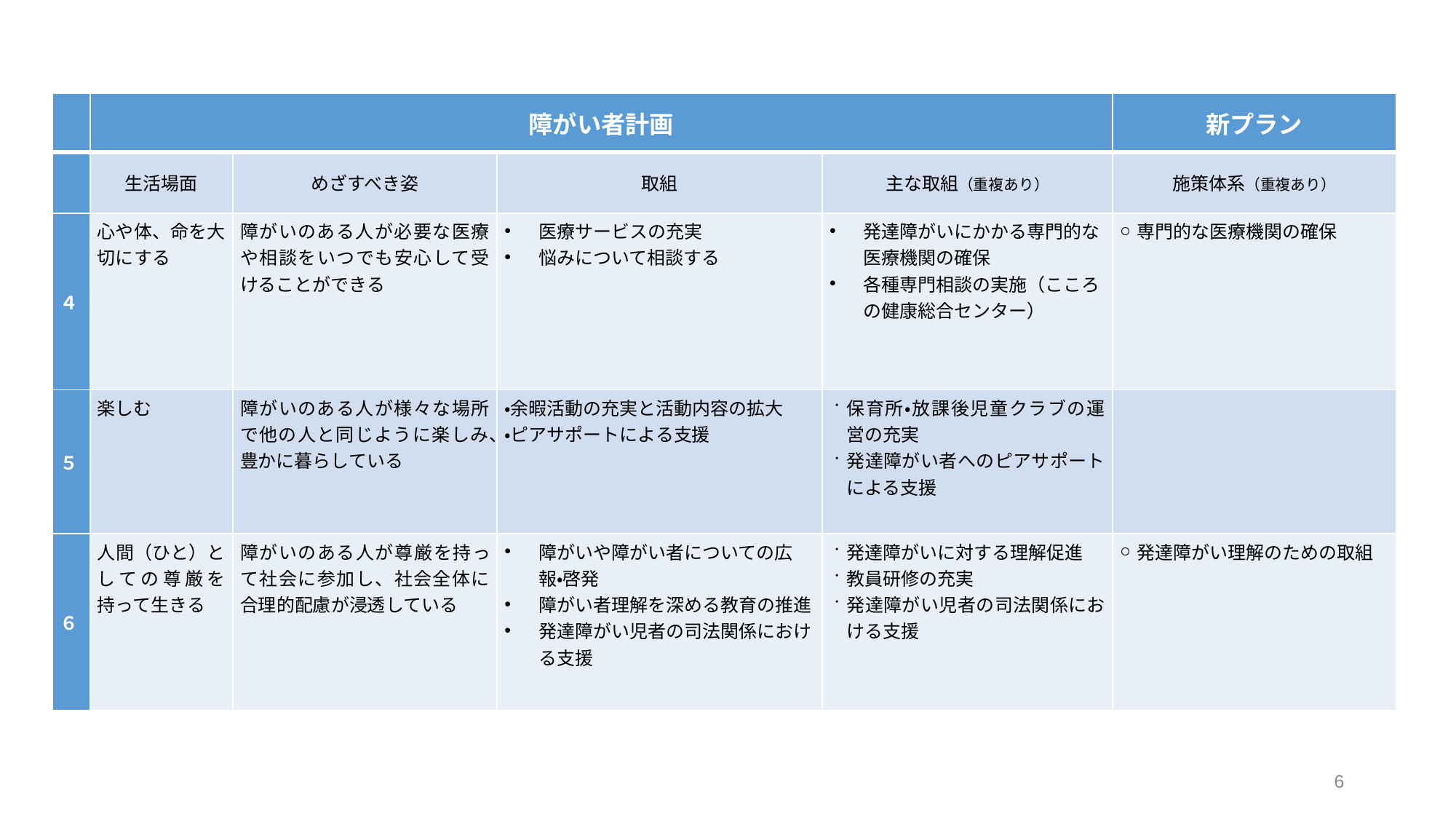

|  | 障がい者計画 |  |  |  | 新プラン |
| --- | --- | --- | --- | --- | --- |
|  | 生活場面 | めざすべき姿 | 取組 | 主な取組（重複あり） | 施策体系（重複あり） |
| ４ | 心や体、命を大切にする | 障がいのある人が必要な医療や相談をいつでも安心して受けることができる | 医療サービスの充実 悩みについて相談する | 発達障がいにかかる専門的な医療機関の確保 各種専門相談の実施（こころの健康総合センター） | 専門的な医療機関の確保 |
| ５ | 楽しむ | 障がいのある人が様々な場所で他の人と同じように楽しみ、豊かに暮らしている | ・余暇活動の充実と活動内容の拡大 ・ピアサポートによる支援 | 保育所・放課後児童クラブの運営の充実 発達障がい者へのピアサポートによる支援 |  |
| ６ | 人間（ひと）としての尊厳を持って生きる | 障がいのある人が尊厳を持って社会に参加し、社会全体に合理的配慮が浸透している | 障がいや障がい者についての広報・啓発 障がい者理解を深める教育の推進 発達障がい児者の司法関係における支援 | 発達障がいに対する理解促進 教員研修の充実 発達障がい児者の司法関係における支援 | 発達障がい理解のための取組 |
6